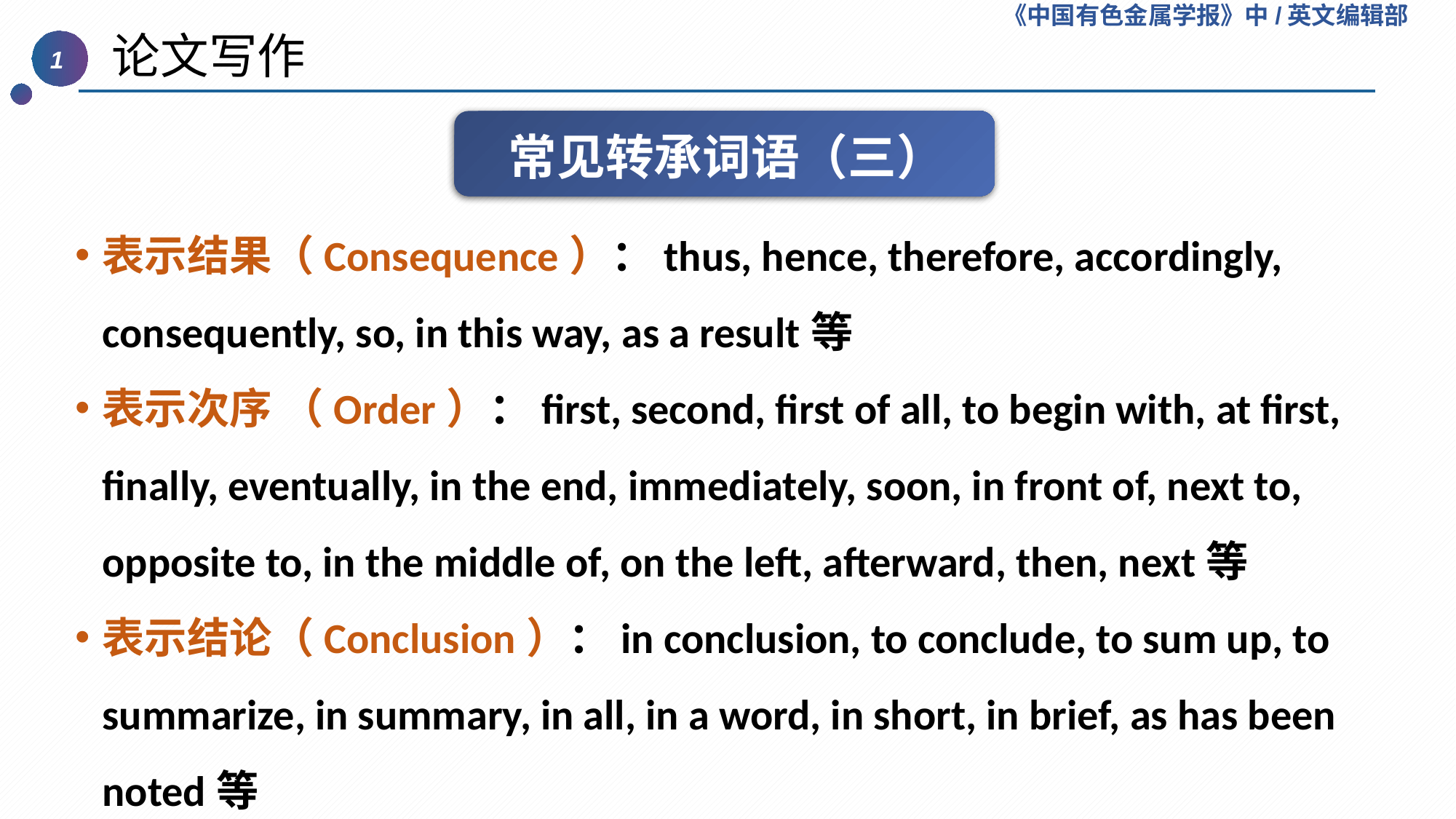

《中国有色金属学报》中/英文编辑部
      论文写作

1

常见转承词语（三）
表示结果（Consequence）：thus, hence, therefore, accordingly, consequently, so, in this way, as a result等
表示次序 （Order）：first, second, first of all, to begin with, at first, finally, eventually, in the end, immediately, soon, in front of, next to, opposite to, in the middle of, on the left, afterward, then, next等
表示结论（Conclusion）：in conclusion, to conclude, to sum up, to summarize, in summary, in all, in a word, in short, in brief, as has been noted等